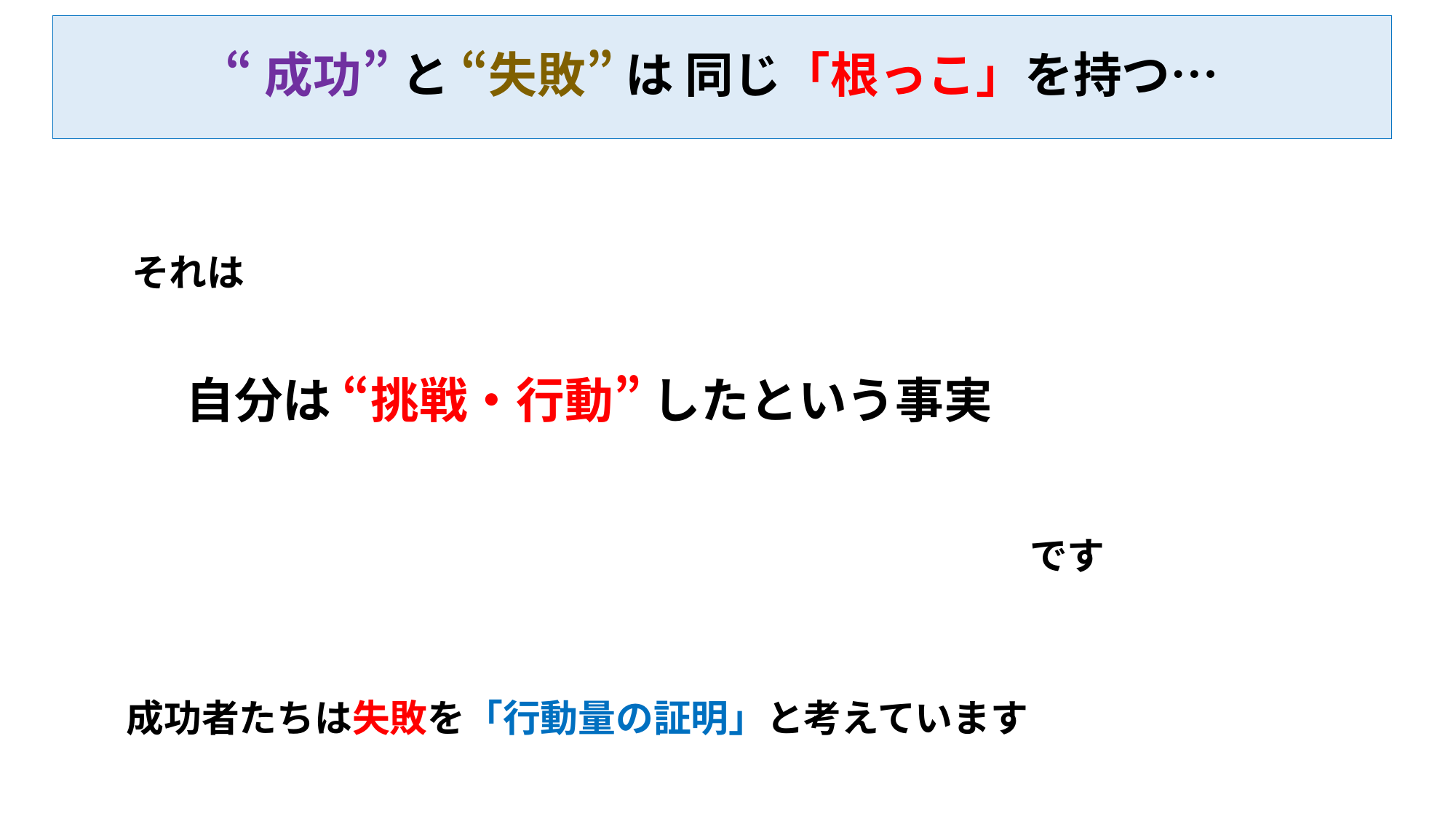

# “成功” と “失敗” は 同じ「根っこ」を持つ…

   それは

　　自分は “挑戦・行動” したという事実

　　　　　　　　　　　　　　　　　　　　　　　　　です

　成功者たちは失敗を「行動量の証明」と考えています